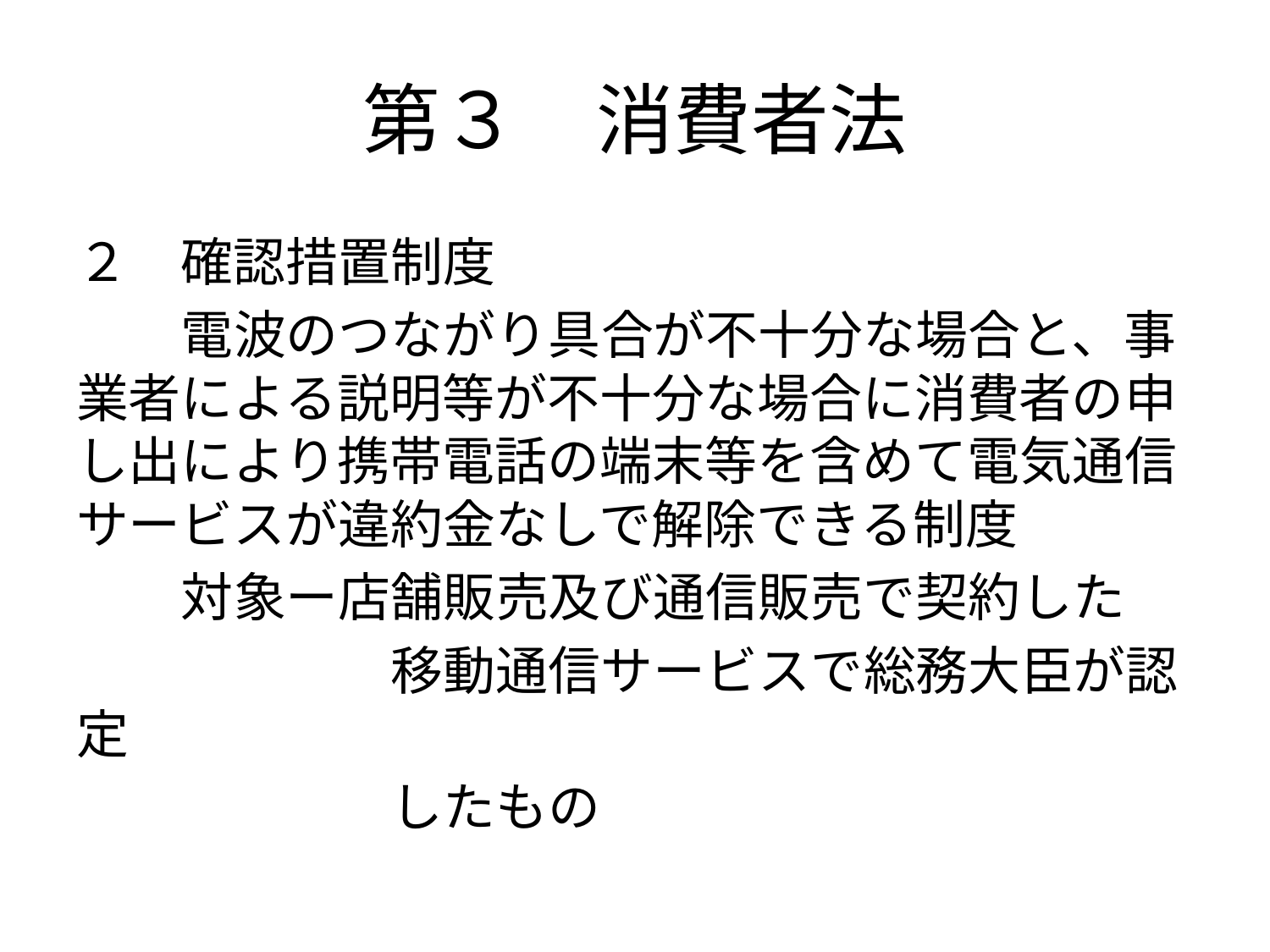

# 第３　消費者法
２　確認措置制度
　　電波のつながり具合が不十分な場合と、事業者による説明等が不十分な場合に消費者の申し出により携帯電話の端末等を含めて電気通信サービスが違約金なしで解除できる制度
　　対象ー店舗販売及び通信販売で契約した
　　　　　　移動通信サービスで総務大臣が認定
　　　　　　したもの